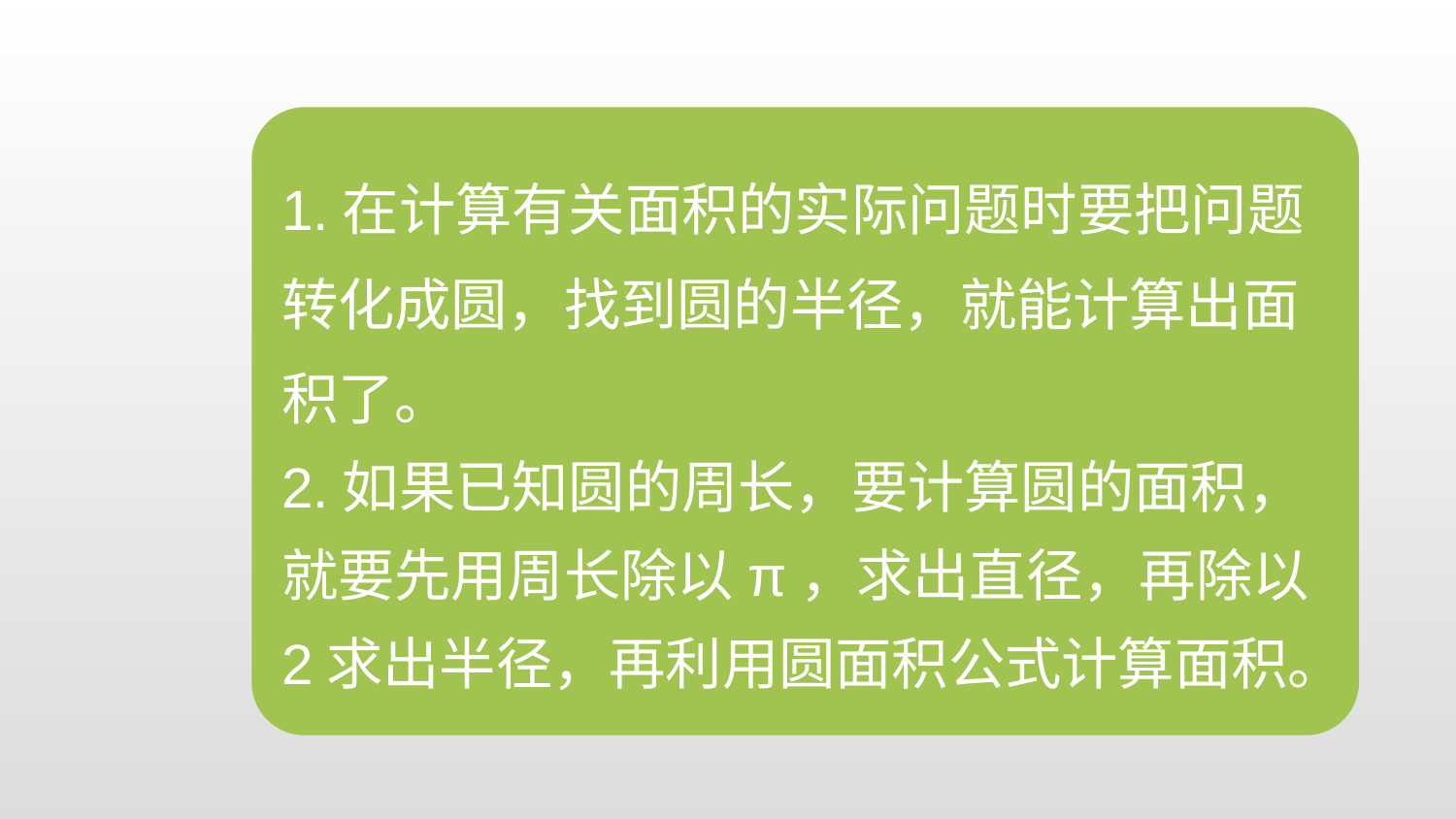

1.在计算有关面积的实际问题时要把问题转化成圆，找到圆的半径，就能计算出面积了。
2.如果已知圆的周长，要计算圆的面积，就要先用周长除以π，求出直径，再除以2求出半径，再利用圆面积公式计算面积。